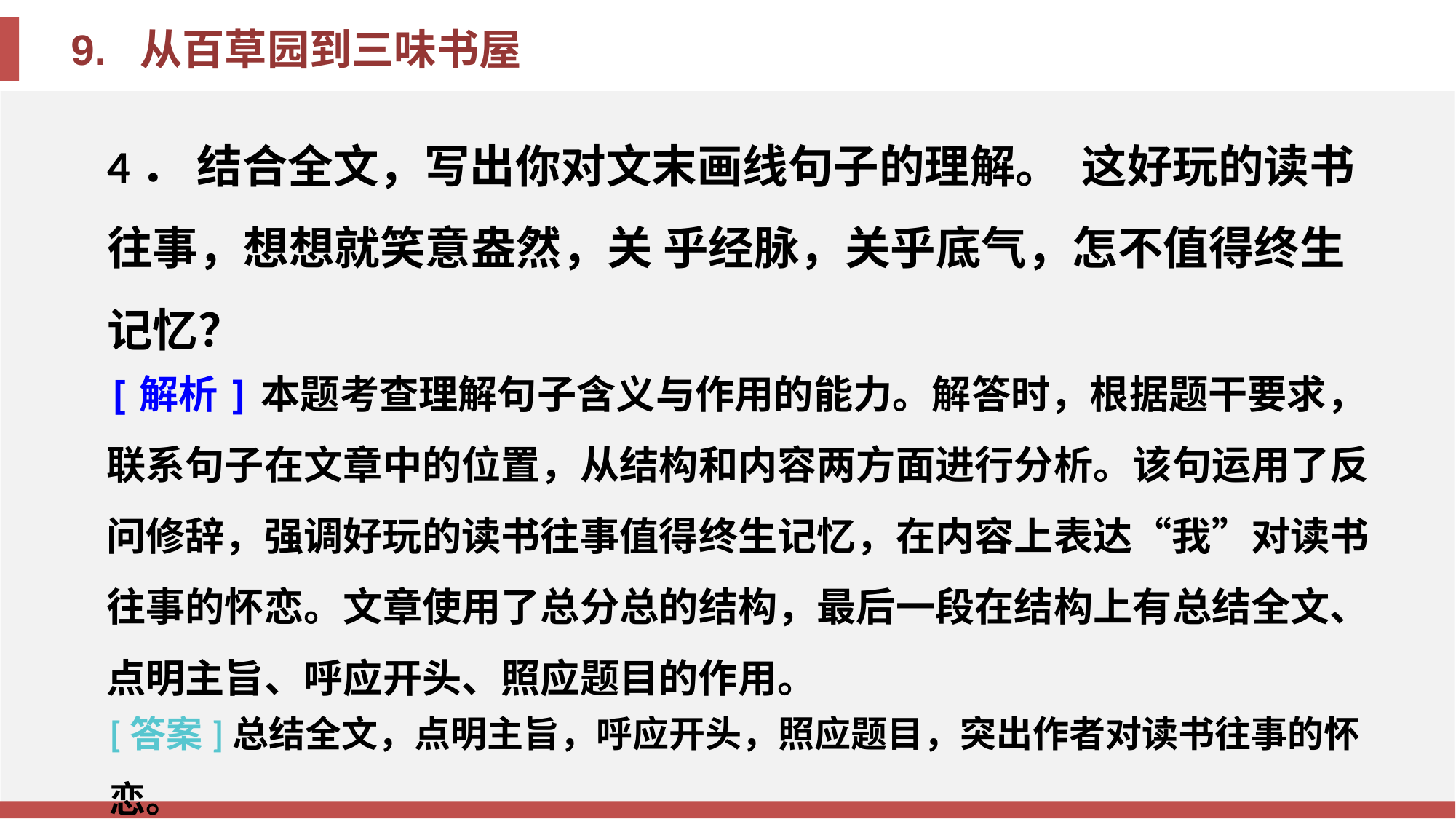

4． 结合全文，写出你对文末画线句子的理解。  这好玩的读书往事，想想就笑意盎然，关 乎经脉，关乎底气，怎不值得终生记忆？
[解析]本题考查理解句子含义与作用的能力。解答时，根据题干要求，联系句子在文章中的位置，从结构和内容两方面进行分析。该句运用了反问修辞，强调好玩的读书往事值得终生记忆，在内容上表达“我”对读书往事的怀恋。文章使用了总分总的结构，最后一段在结构上有总结全文、点明主旨、呼应开头、照应题目的作用。
[答案]总结全文，点明主旨，呼应开头，照应题目，突出作者对读书往事的怀恋。